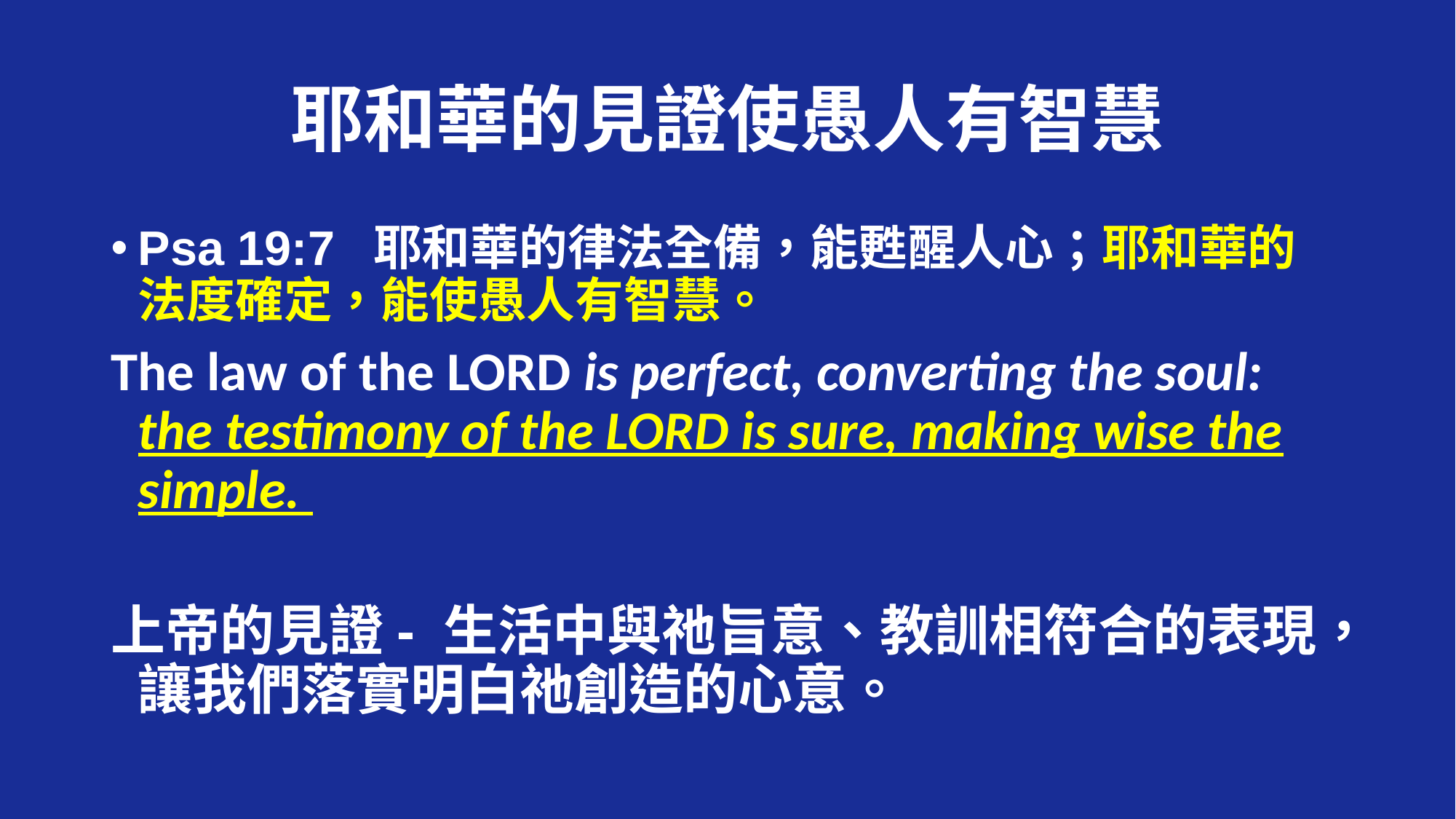

# 耶和華的見證使愚人有智慧
Psa 19:7  耶和華的律法全備，能甦醒人心；耶和華的法度確定，能使愚人有智慧。
The law of the LORD is perfect, converting the soul: the testimony of the LORD is sure, making wise the simple.

上帝的見證- 生活中與祂旨意、教訓相符合的表現，讓我們落實明白祂創造的心意。